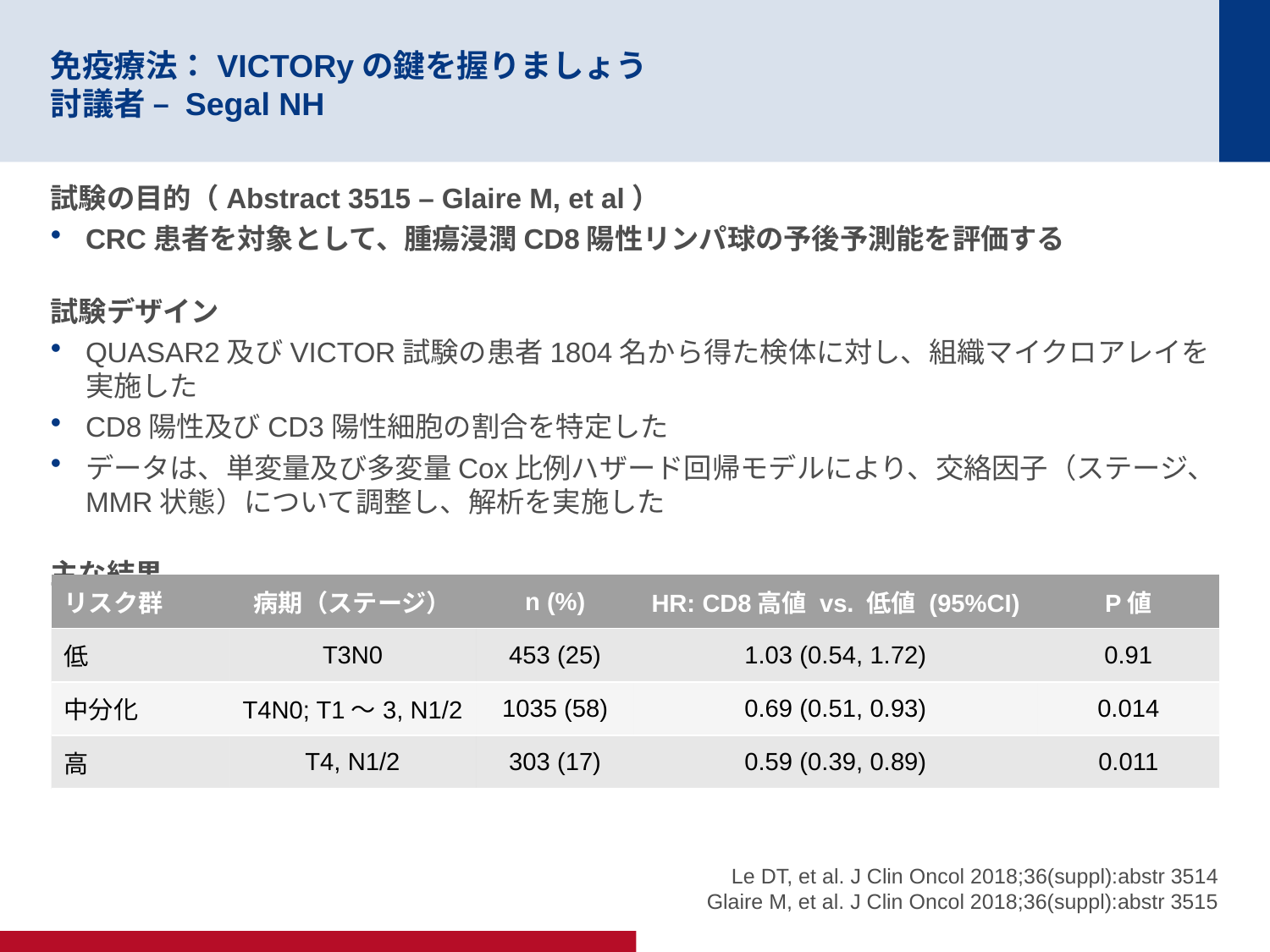

# 免疫療法：VICTORyの鍵を握りましょう 討議者 – Segal NH
試験の目的（Abstract 3515 – Glaire M, et al）
CRC患者を対象として、腫瘍浸潤CD8陽性リンパ球の予後予測能を評価する
試験デザイン
QUASAR2及びVICTOR試験の患者1804名から得た検体に対し、組織マイクロアレイを実施した
CD8陽性及びCD3陽性細胞の割合を特定した
データは、単変量及び多変量Cox比例ハザード回帰モデルにより、交絡因子（ステージ、MMR状態）について調整し、解析を実施した
主な結果

| リスク群 | 病期（ステージ） | n (%) | HR: CD8高値 vs. 低値 (95%CI) | P値 |
| --- | --- | --- | --- | --- |
| 低 | T3N0 | 453 (25) | 1.03 (0.54, 1.72) | 0.91 |
| 中分化 | T4N0; T1～3, N1/2 | 1035 (58) | 0.69 (0.51, 0.93) | 0.014 |
| 高 | T4, N1/2 | 303 (17) | 0.59 (0.39, 0.89) | 0.011 |
Le DT, et al. J Clin Oncol 2018;36(suppl):abstr 3514
Glaire M, et al. J Clin Oncol 2018;36(suppl):abstr 3515